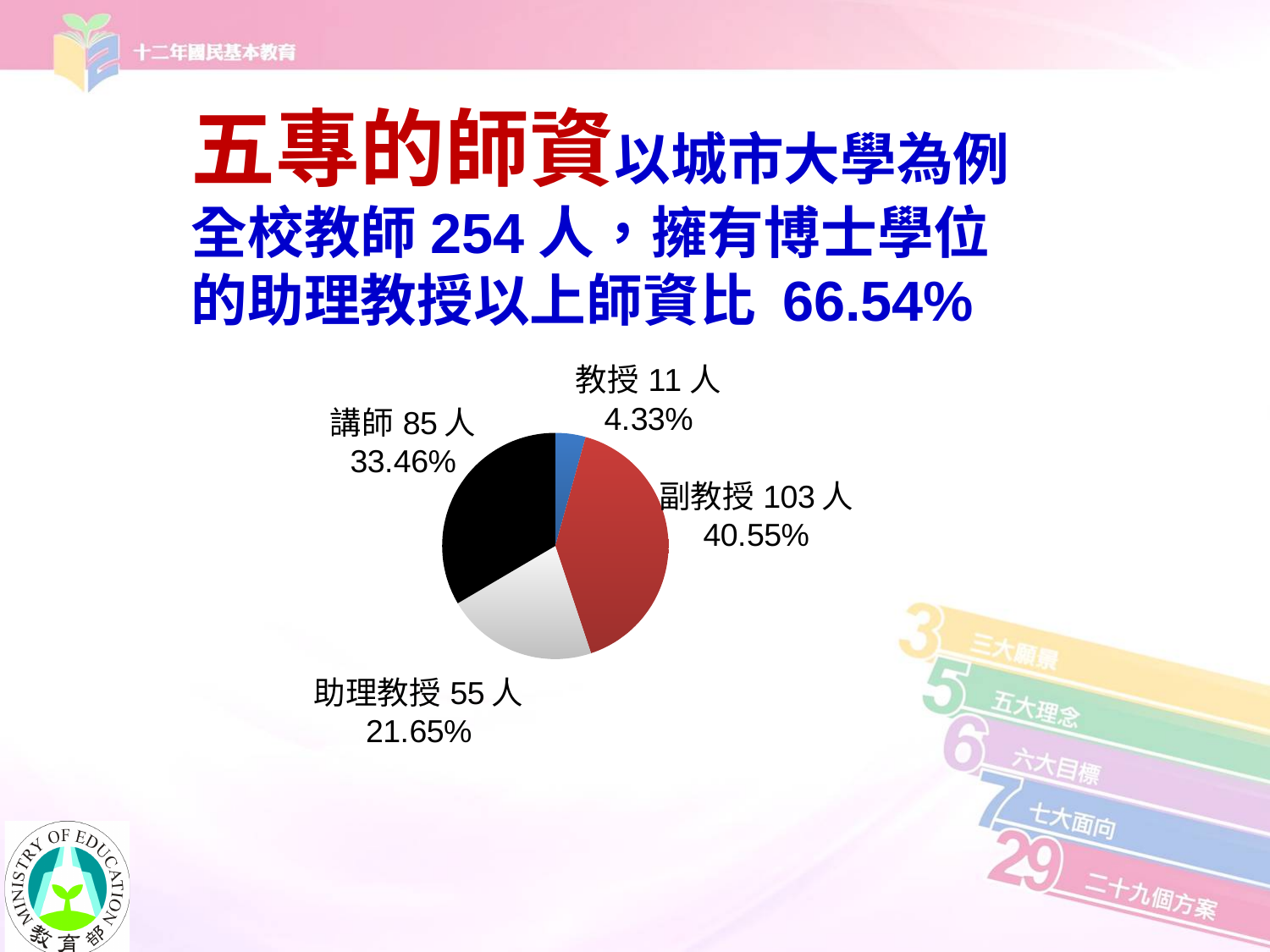

### Chart

| Category | 全校教師283人,助理教授以上師資比為56.89% |
|---|---|
| 教授 | 0.04330708661417342 |
| 副教授 | 0.4055118110236224 |
| 助理教授 | 0.2165354330708678 |
| 講師 | 0.3346456692913388 |
五專的師資以城市大學為例
全校教師254人，擁有博士學位
的助理教授以上師資比 66.54%